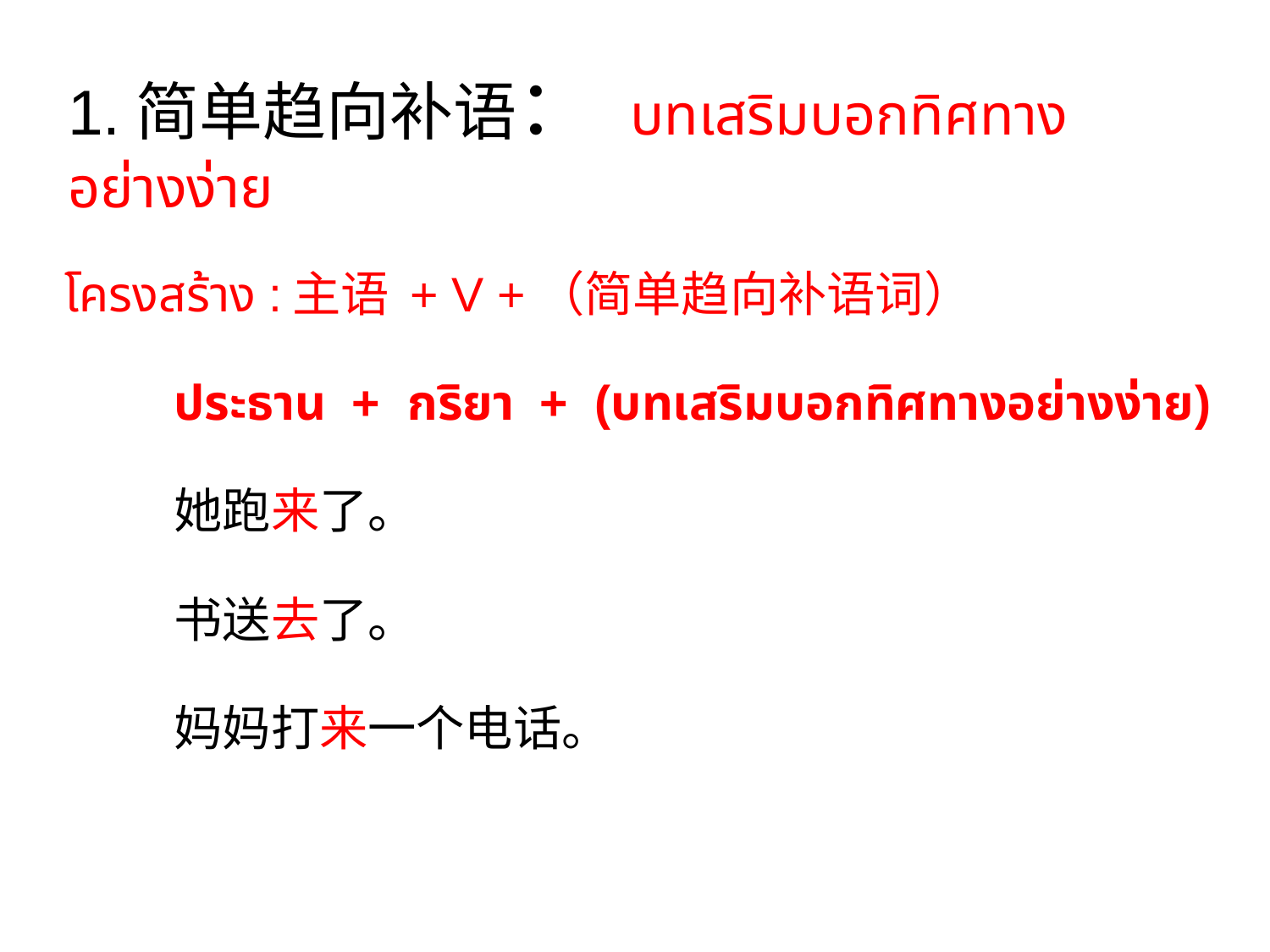

# 1.简单趋向补语： บทเสริมบอกทิศทางอย่างง่าย
โครงสร้าง :主语 + V +（简单趋向补语词）
	ประธาน  +  กริยา  +  (บทเสริมบอกทิศทางอย่างง่าย)
	她跑来了。
	书送去了。
	妈妈打来一个电话。